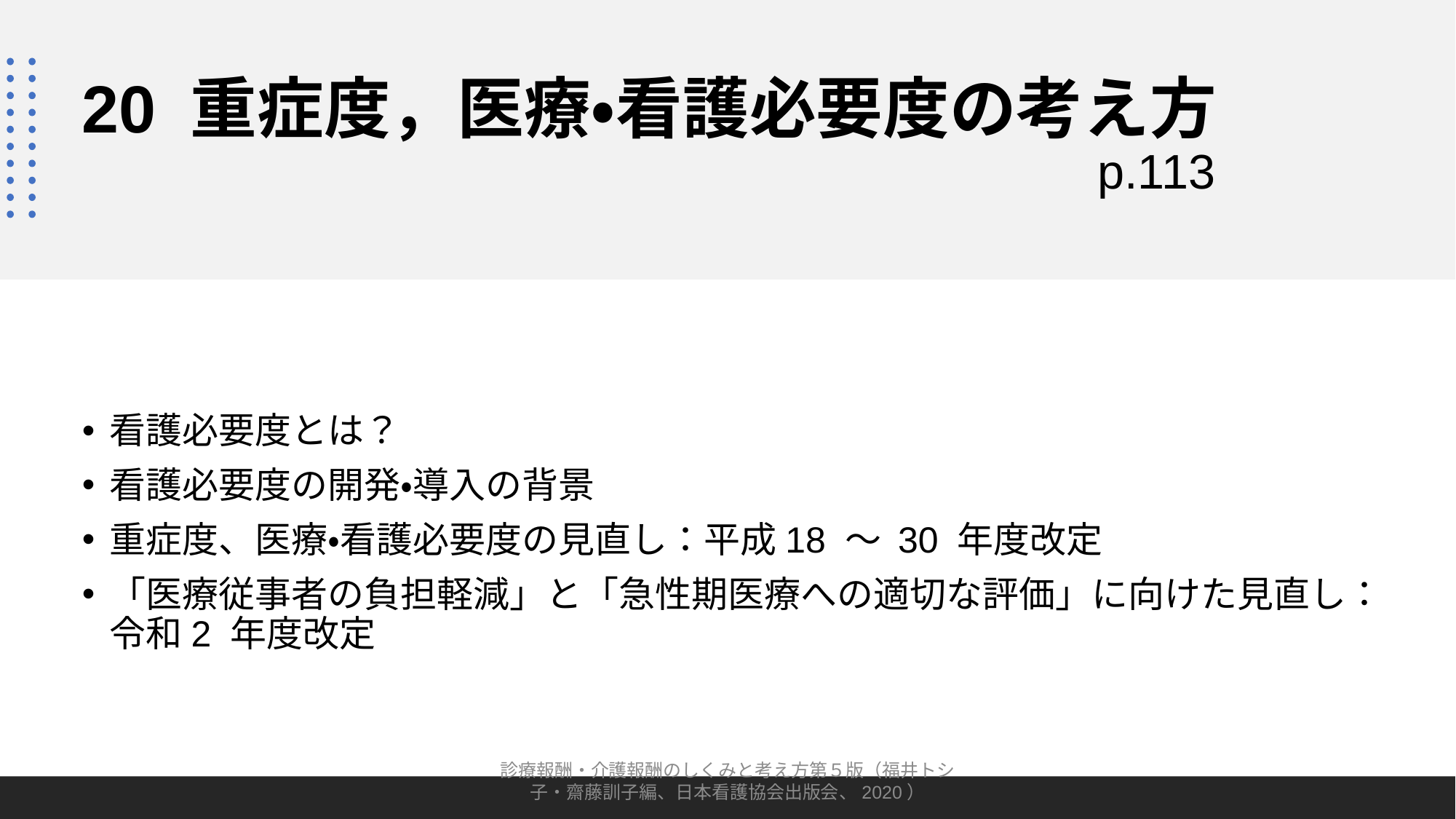

# 20 重症度，医療・看護必要度の考え方 p.113

看護必要度とは？
看護必要度の開発・導入の背景
重症度、医療・看護必要度の見直し：平成18 〜 30 年度改定
「医療従事者の負担軽減」と「急性期医療への適切な評価」に向けた見直し：令和2 年度改定
診療報酬・介護報酬のしくみと考え方第５版（福井トシ子・齋藤訓子編、日本看護協会出版会、2020）